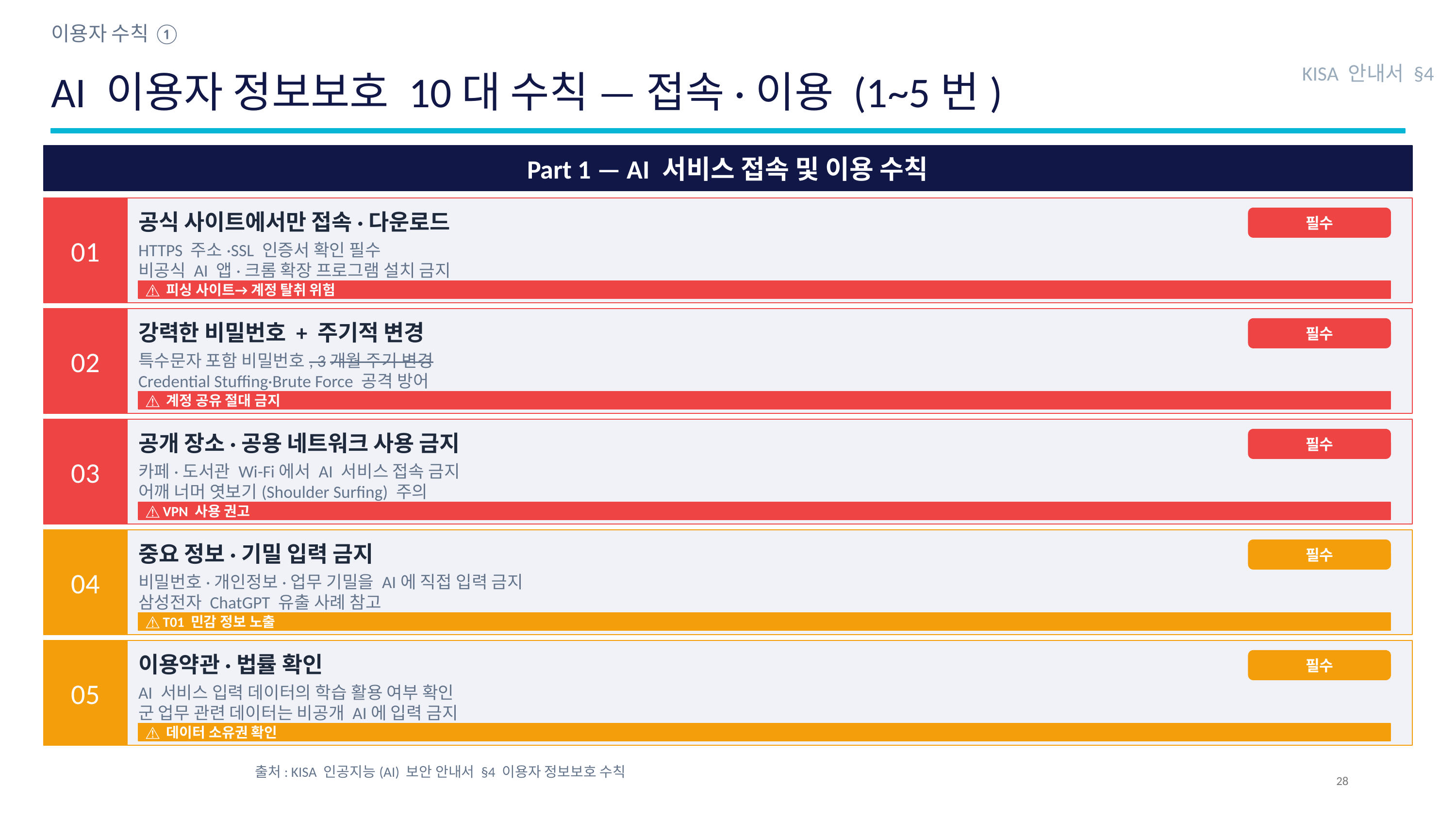

이용자 수칙 ①
AI 이용자 정보보호 10대 수칙 — 접속·이용 (1~5번)
KISA 안내서 §4

Part 1 — AI 서비스 접속 및 이용 수칙

01
공식 사이트에서만 접속·다운로드

필수
HTTPS 주소·SSL 인증서 확인 필수
비공식 AI 앱·크롬 확장 프로그램 설치 금지

⚠ 피싱 사이트→ 계정 탈취 위험

02
강력한 비밀번호 + 주기적 변경

필수
특수문자 포함 비밀번호, 3개월 주기 변경
Credential Stuffing·Brute Force 공격 방어

⚠ 계정 공유 절대 금지

03
공개 장소·공용 네트워크 사용 금지

필수
카페·도서관 Wi-Fi에서 AI 서비스 접속 금지
어깨 너머 엿보기(Shoulder Surfing) 주의

⚠ VPN 사용 권고

04
중요 정보·기밀 입력 금지

필수
비밀번호·개인정보·업무 기밀을 AI에 직접 입력 금지
삼성전자 ChatGPT 유출 사례 참고

⚠ T01 민감 정보 노출

05
이용약관·법률 확인

필수
AI 서비스 입력 데이터의 학습 활용 여부 확인
군 업무 관련 데이터는 비공개 AI에 입력 금지

⚠ 데이터 소유권 확인
출처: KISA 인공지능(AI) 보안 안내서 §4 이용자 정보보호 수칙
28